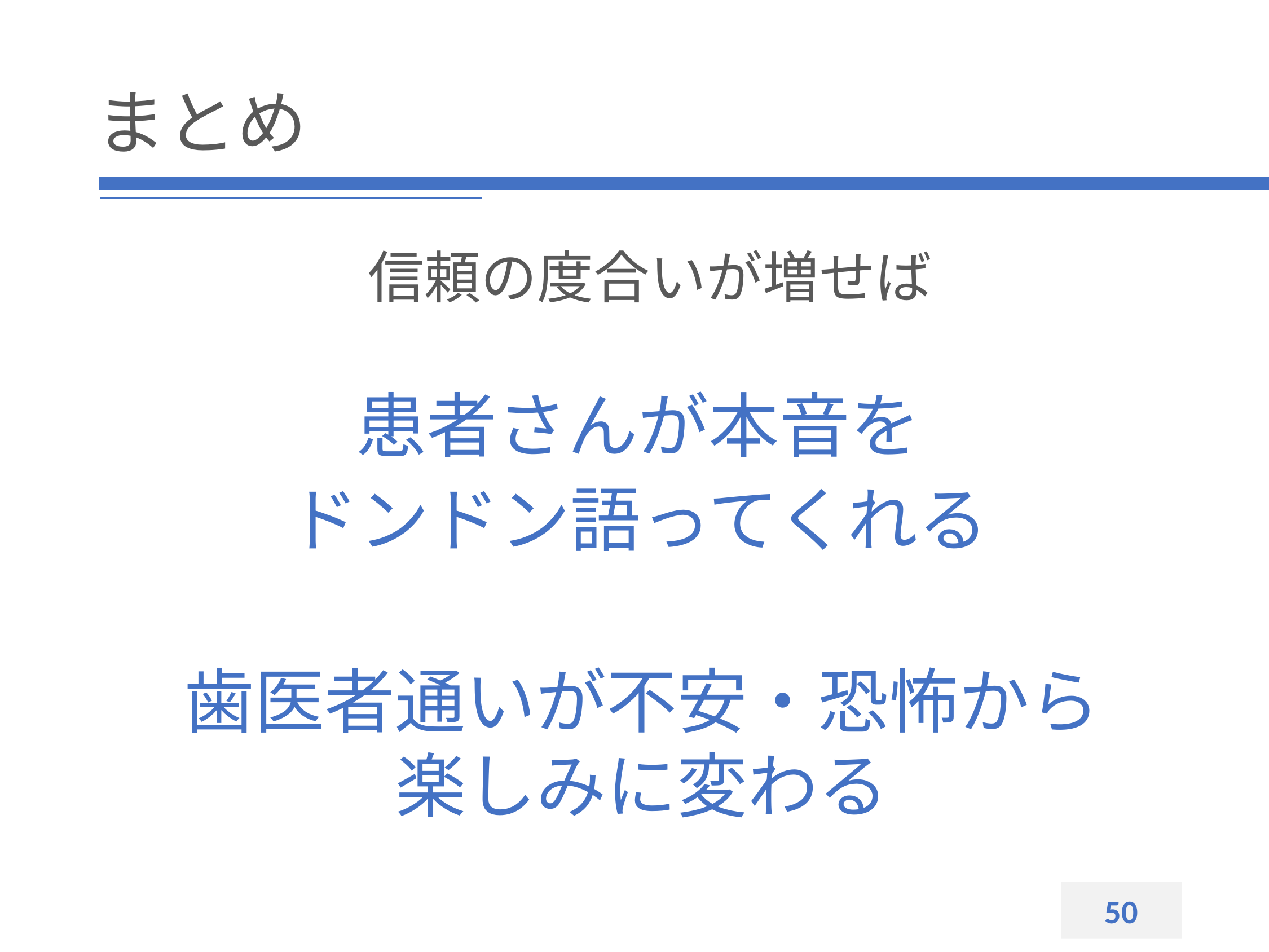

# まとめ
信頼の度合いが増せば
患者さんが本音を
ドンドン語ってくれる
歯医者通いが不安・恐怖から
楽しみに変わる
50